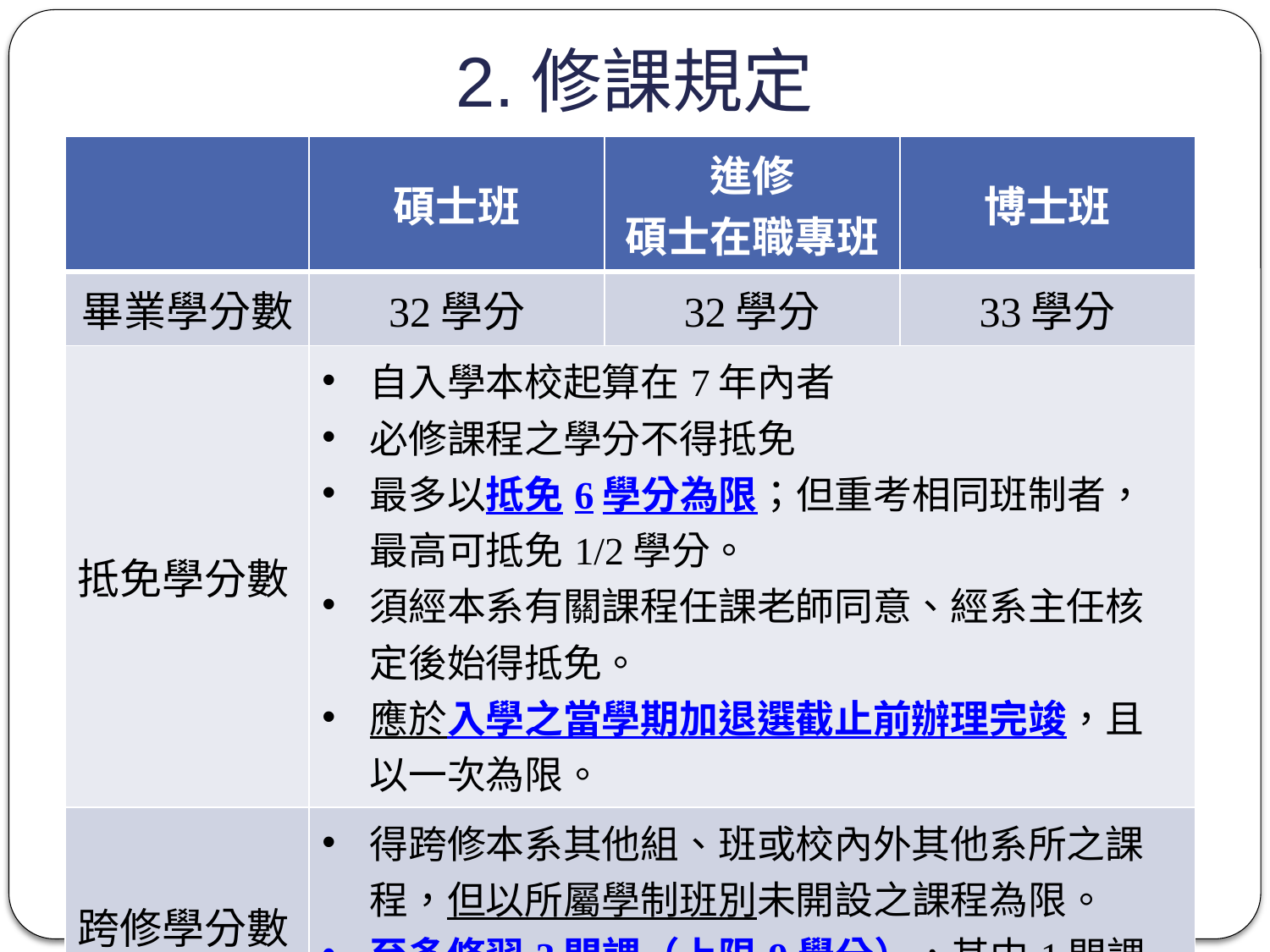

# 2.修課規定
|  | 碩士班 | 進修 碩士在職專班 | 博士班 |
| --- | --- | --- | --- |
| 畢業學分數 | 32學分 | 32學分 | 33學分 |
| 抵免學分數 | 自入學本校起算在7年內者 必修課程之學分不得抵免 最多以抵免6學分為限；但重考相同班制者，最高可抵免1/2學分。 須經本系有關課程任課老師同意、經系主任核定後始得抵免。 應於入學之當學期加退選截止前辦理完竣，且以一次為限。 |  |  |
| 跨修學分數 | 得跨修本系其他組、班或校內外其他系所之課程，但以所屬學制班別未開設之課程為限。 至多修習3門課（上限9學分），其中1門課須為本系相同學制開設之課程。 |  |  |